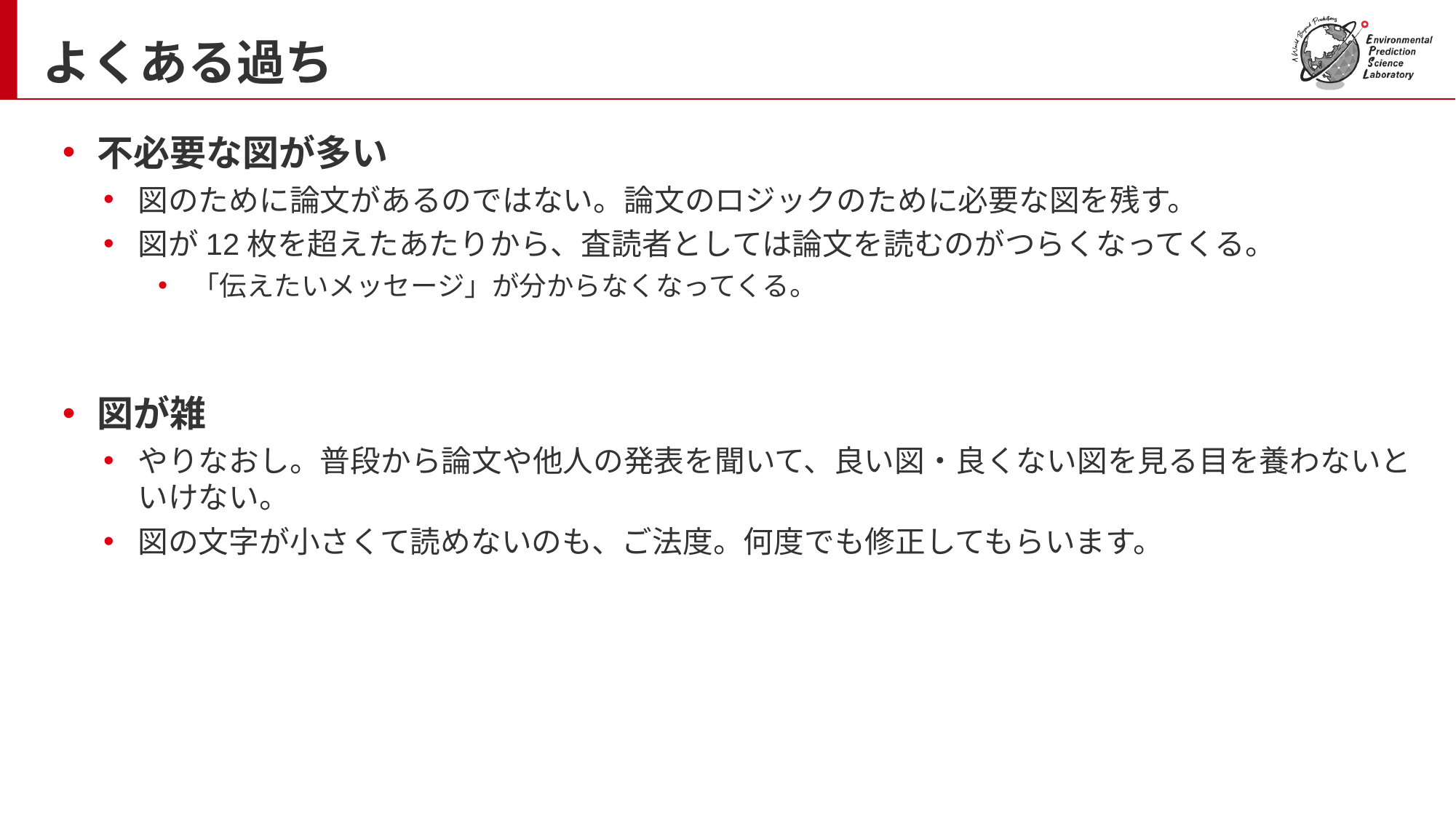

# よくある過ち
不必要な図が多い
図のために論文があるのではない。論文のロジックのために必要な図を残す。
図が12枚を超えたあたりから、査読者としては論文を読むのがつらくなってくる。
「伝えたいメッセージ」が分からなくなってくる。

図が雑
やりなおし。普段から論文や他人の発表を聞いて、良い図・良くない図を見る目を養わないといけない。
図の文字が小さくて読めないのも、ご法度。何度でも修正してもらいます。